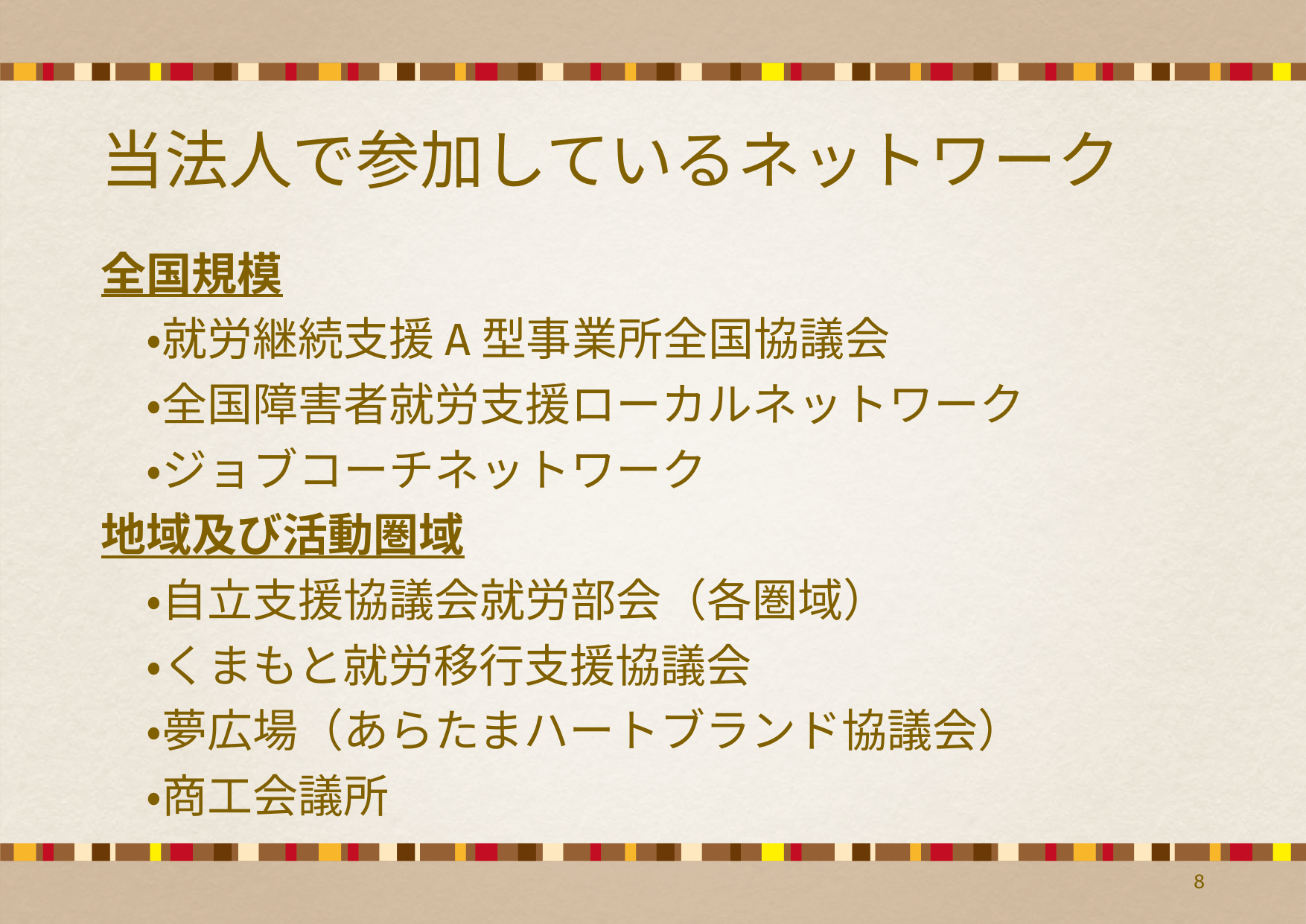

# 当法人で参加しているネットワーク
全国規模
　・就労継続支援A型事業所全国協議会
　・全国障害者就労支援ローカルネットワーク
　・ジョブコーチネットワーク
地域及び活動圏域
　・自立支援協議会就労部会（各圏域）
　・くまもと就労移行支援協議会
　・夢広場（あらたまハートブランド協議会）
　・商工会議所
8